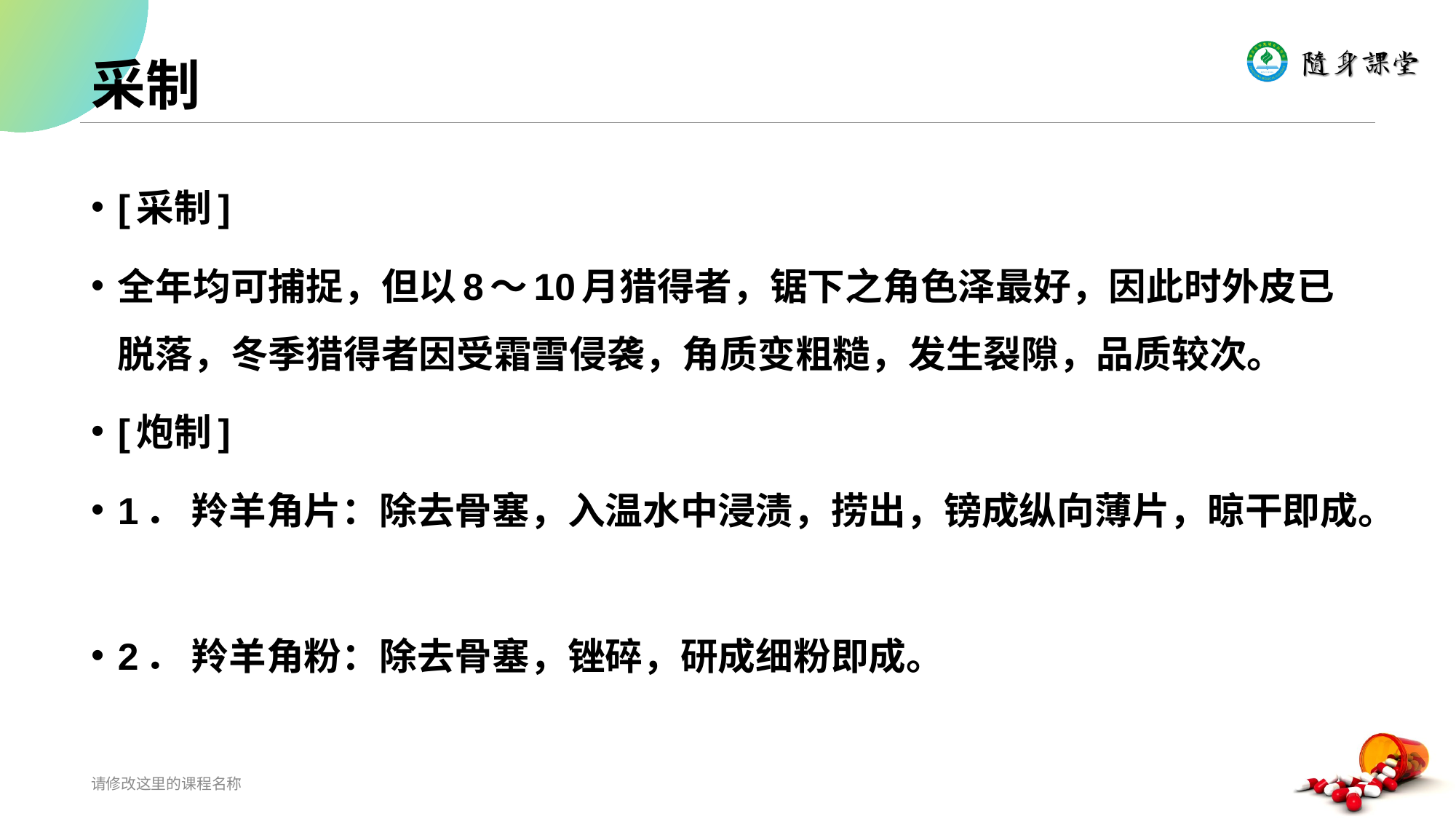

# 采制
[采制]
全年均可捕捉，但以8～10月猎得者，锯下之角色泽最好，因此时外皮已脱落，冬季猎得者因受霜雪侵袭，角质变粗糙，发生裂隙，品质较次。
[炮制]
1． 羚羊角片：除去骨塞，入温水中浸渍，捞出，镑成纵向薄片，晾干即成。
2． 羚羊角粉：除去骨塞，锉碎，研成细粉即成。

请修改这里的课程名称
7